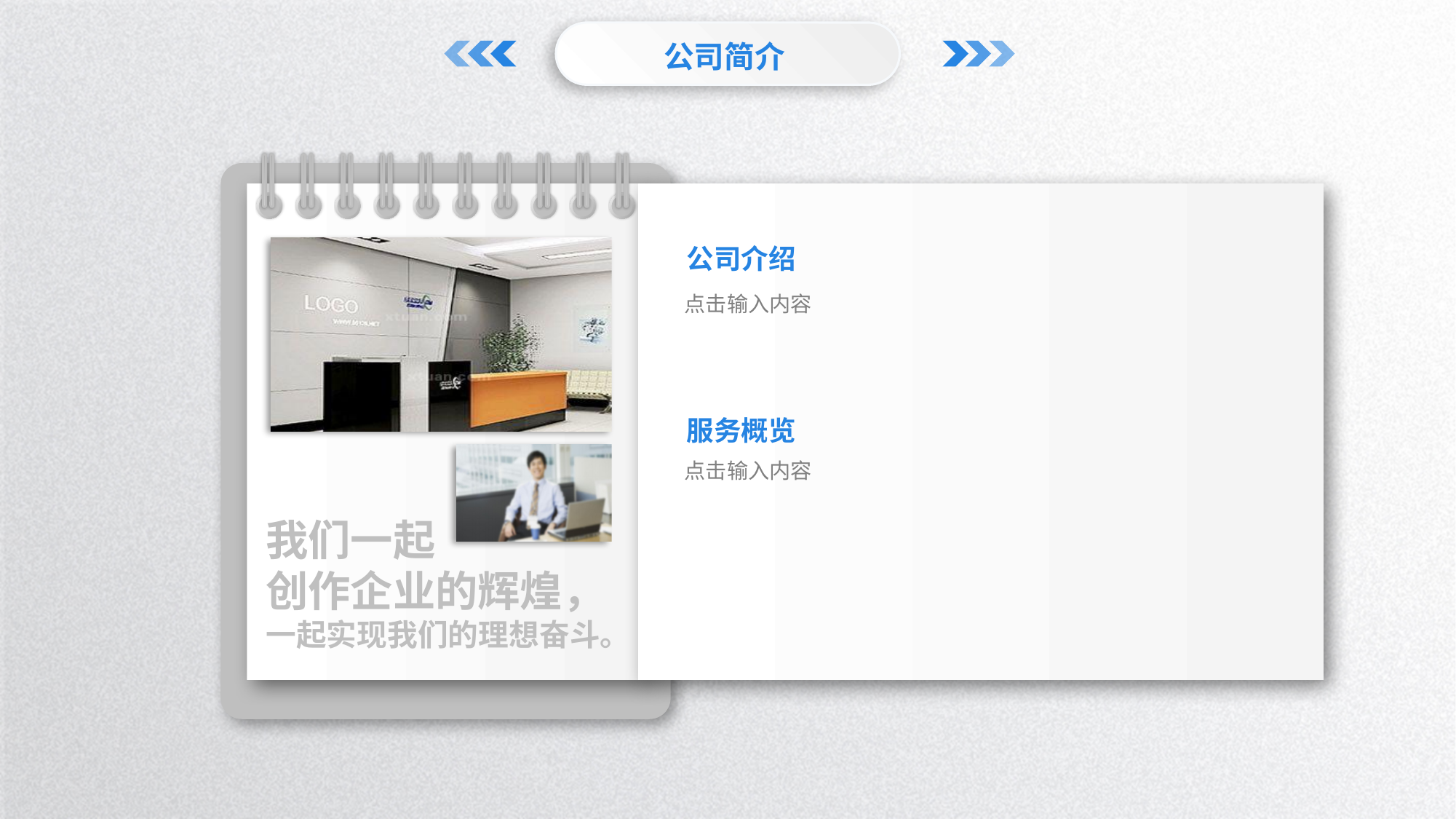

公司简介

公司介绍
点击输入内容
服务概览

点击输入内容
我们一起
创作企业的辉煌，
一起实现我们的理想奋斗。